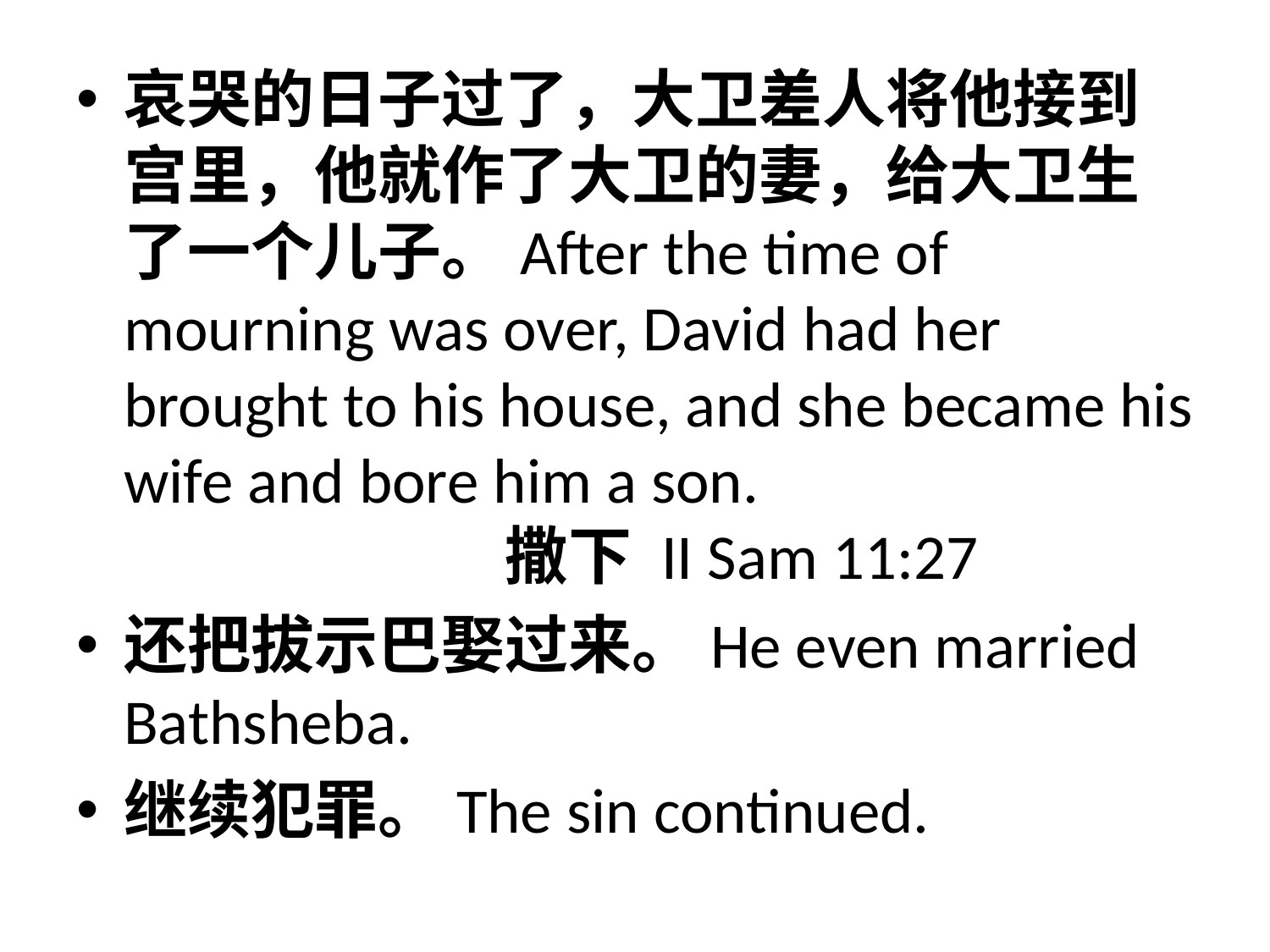

哀哭的日子过了，大卫差人将他接到宫里，他就作了大卫的妻，给大卫生了一个儿子。After the time of mourning was over, David had her brought to his house, and she became his wife and bore him a son. 						撒下 II Sam 11:27
还把拔示巴娶过来。He even married Bathsheba.
继续犯罪。The sin continued.